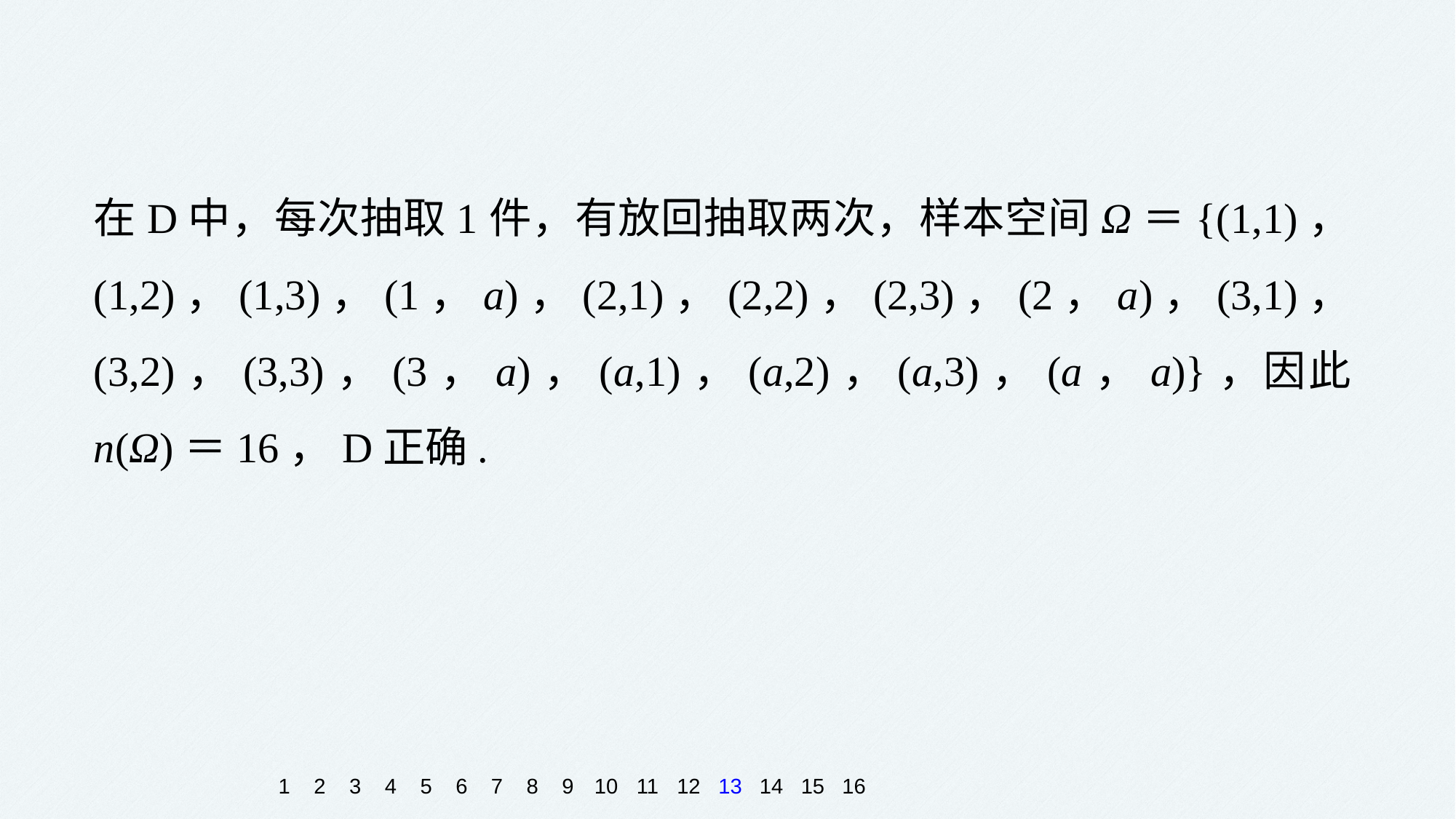

在D中，每次抽取1件，有放回抽取两次，样本空间Ω＝{(1,1)，(1,2)，(1,3)，(1，a)，(2,1)，(2,2)，(2,3)，(2，a)，(3,1)，(3,2)，(3,3)，(3，a)，(a,1)，(a,2)，(a,3)，(a，a)}，因此n(Ω)＝16，D正确.
1
2
3
4
5
6
7
8
9
10
11
12
13
14
15
16